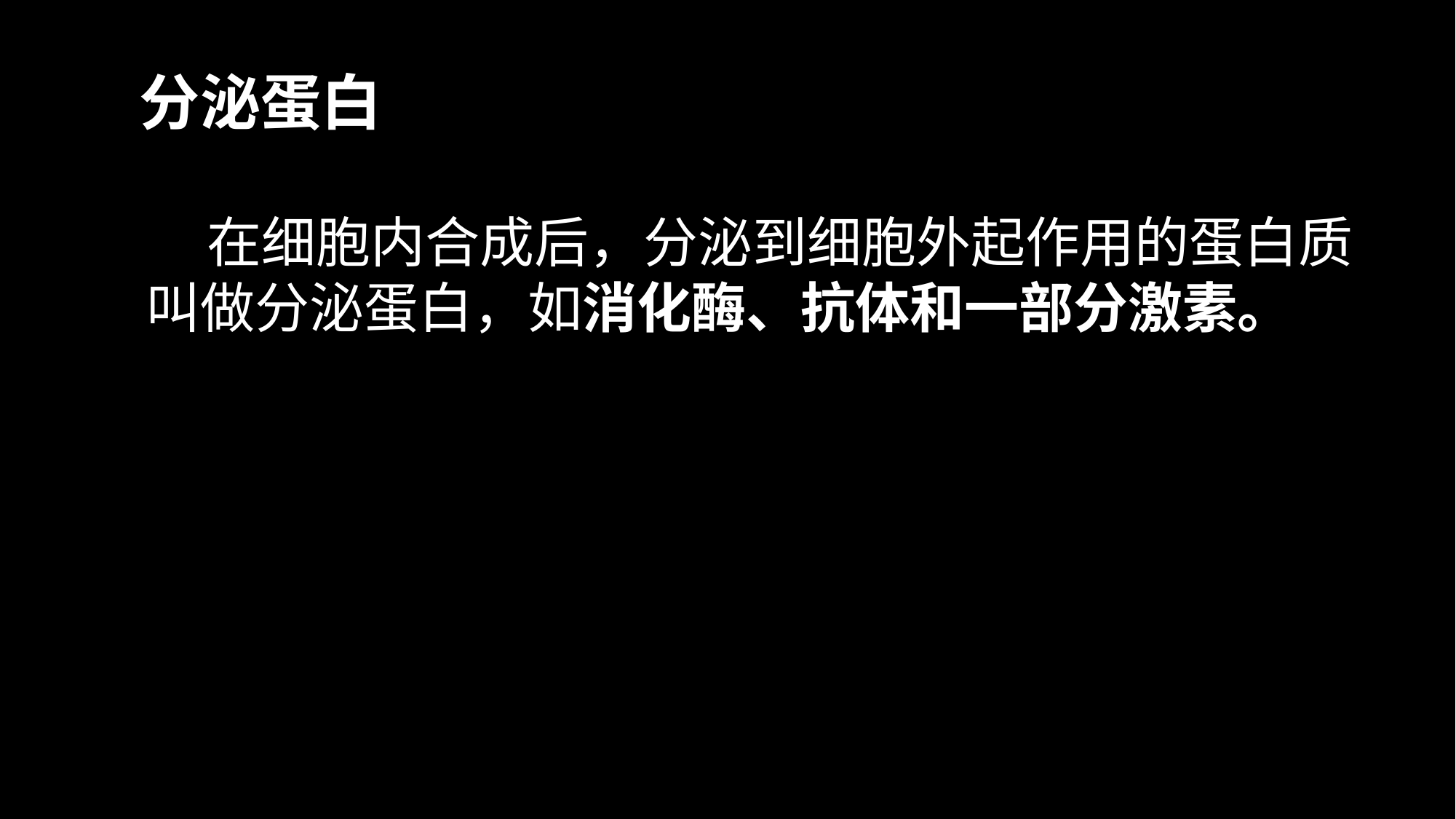

#
分泌蛋白

    在细胞内合成后，分泌到细胞外起作用的蛋白质叫做分泌蛋白，如消化酶、抗体和一部分激素。